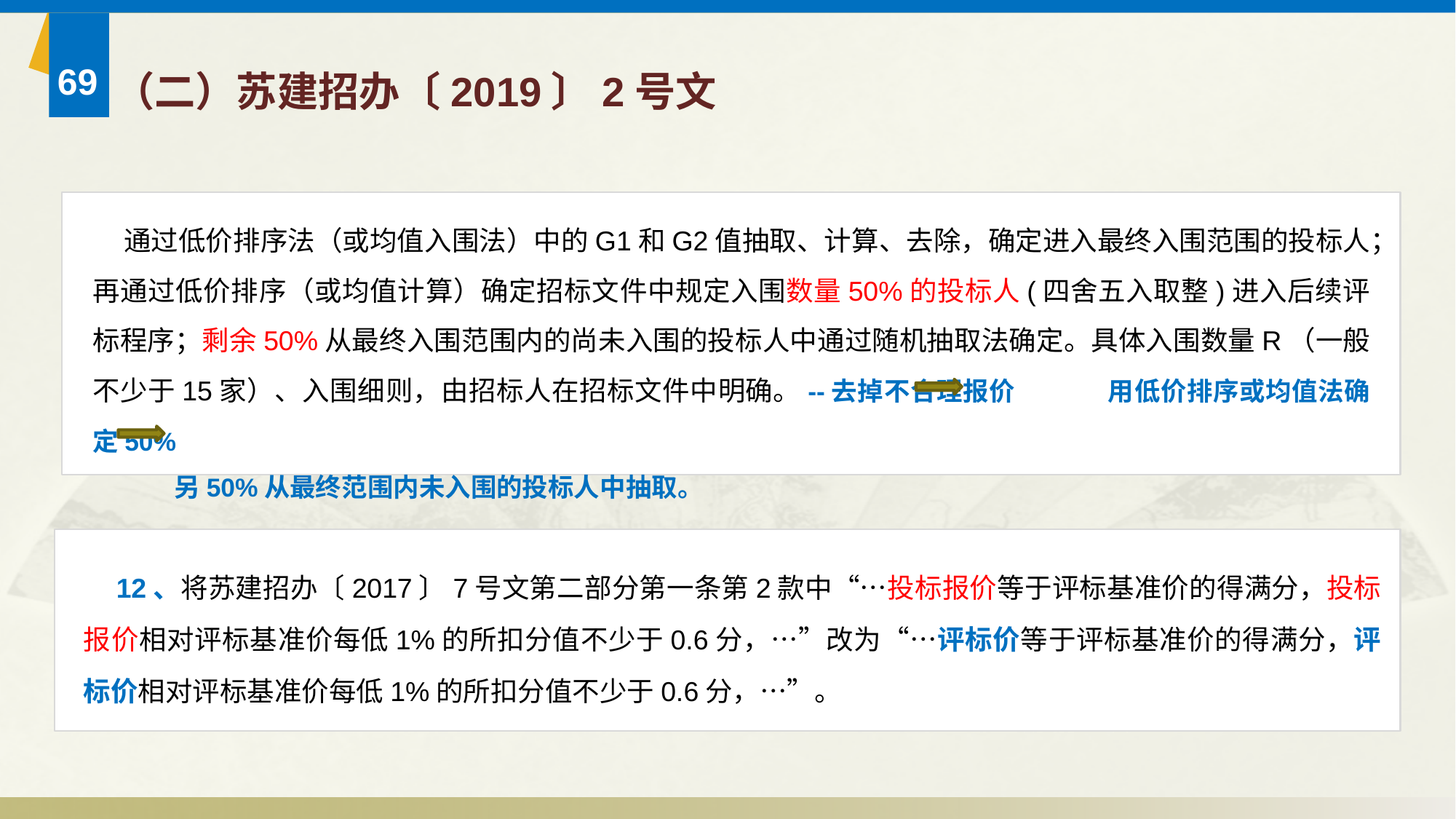

（二）苏建招办〔2019〕2号文

    通过低价排序法（或均值入围法）中的G1和G2值抽取、计算、去除，确定进入最终入围范围的投标人；再通过低价排序（或均值计算）确定招标文件中规定入围数量50%的投标人(四舍五入取整)进入后续评标程序；剩余50%从最终入围范围内的尚未入围的投标人中通过随机抽取法确定。具体入围数量R（一般不少于15家）、入围细则，由招标人在招标文件中明确。--去掉不合理报价               用低价排序或均值法确定50%
             另50%从最终范围内未入围的投标人中抽取。

    12、将苏建招办〔2017〕7号文第二部分第一条第2款中“…投标报价等于评标基准价的得满分，投标报价相对评标基准价每低1%的所扣分值不少于0.6分，…”改为“…评标价等于评标基准价的得满分，评标价相对评标基准价每低1%的所扣分值不少于0.6分，…”。